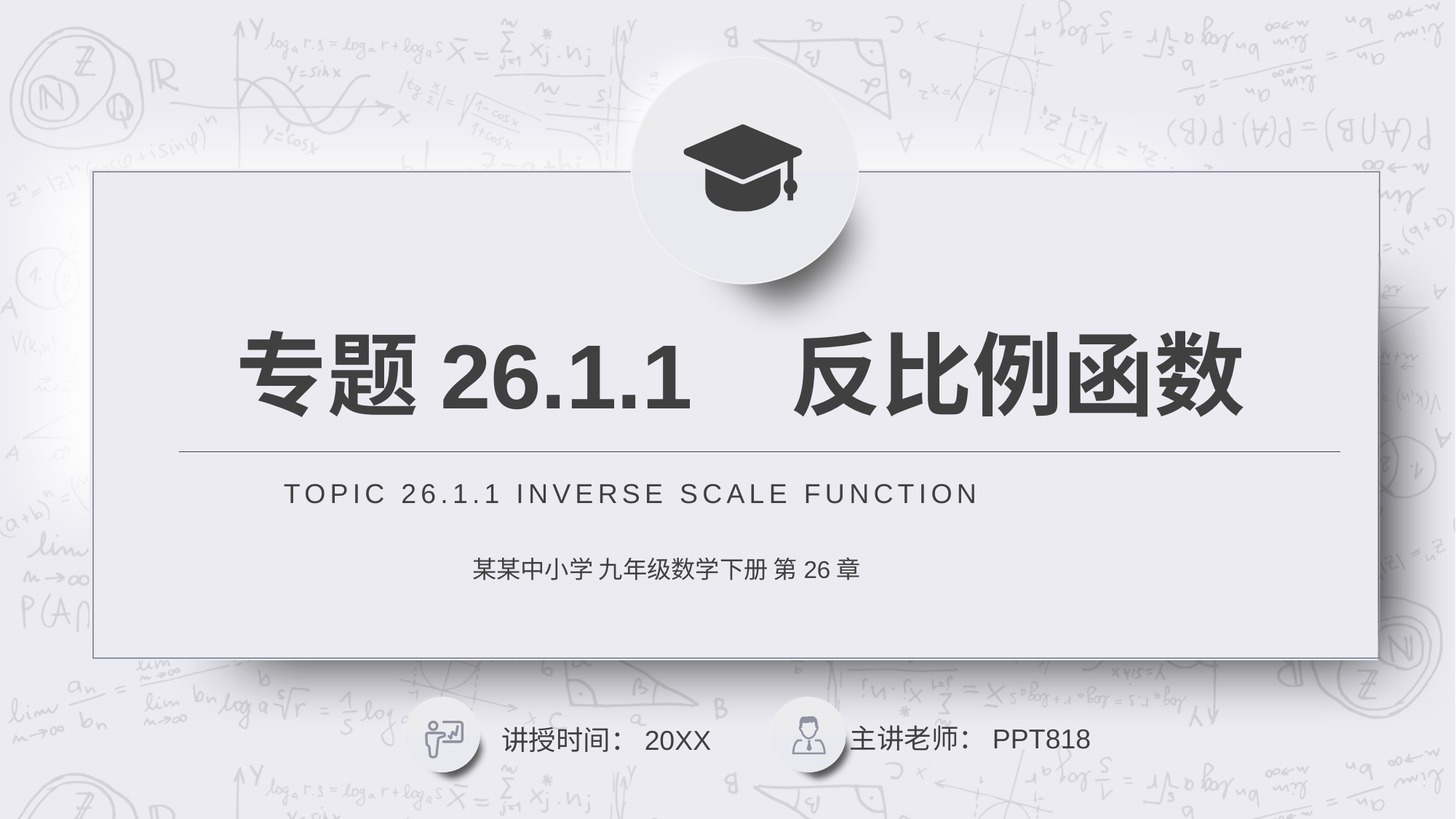

BY YUSHEN

专题26.1.1   反比例函数
TOPIC 26.1.1 INVERSE SCALE FUNCTION
某某中小学 九年级数学下册 第26章

主讲老师：PPT818
讲授时间：20XX